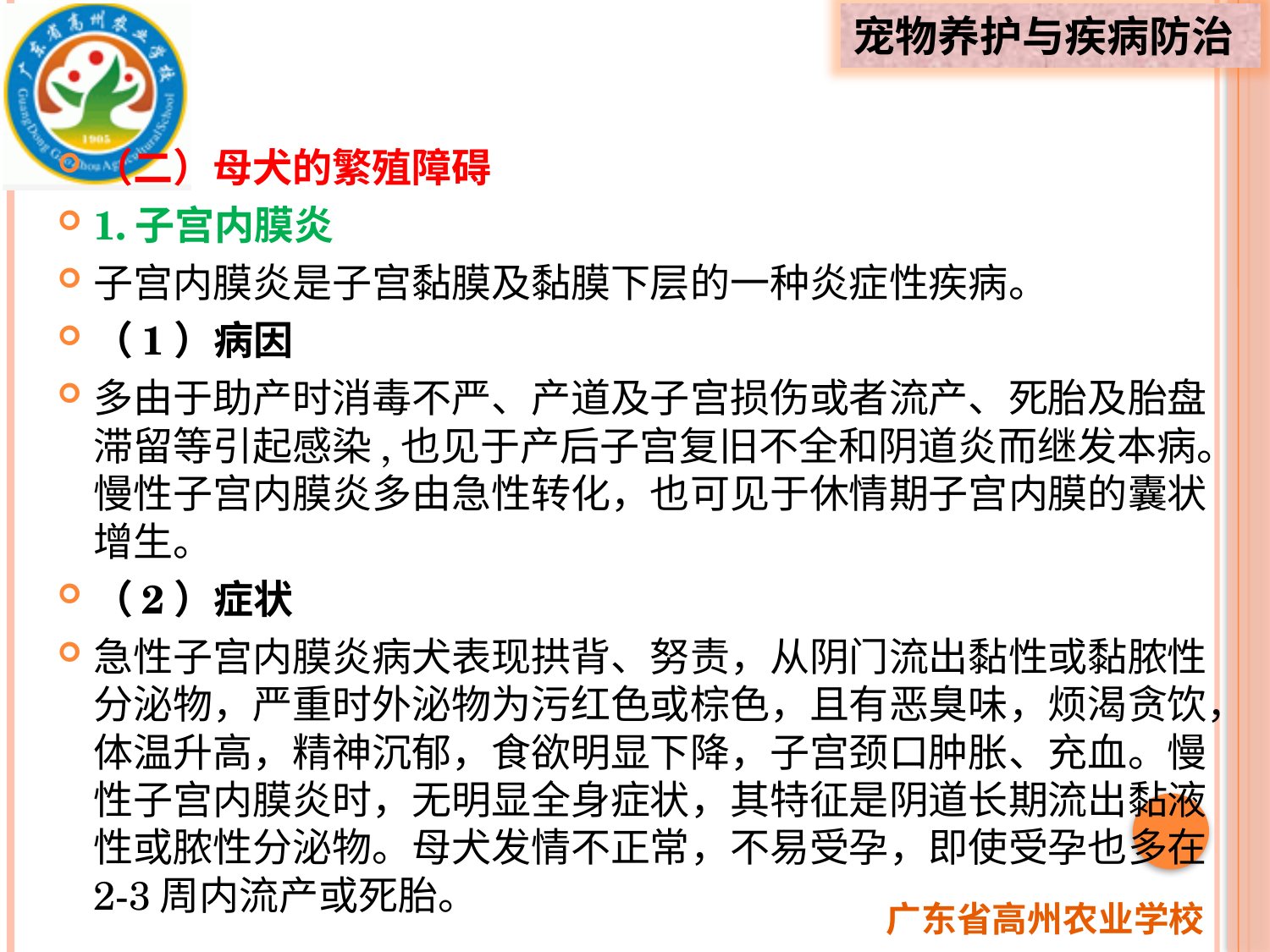

（二）母犬的繁殖障碍
1.子宫内膜炎
子宫内膜炎是子宫黏膜及黏膜下层的一种炎症性疾病。
（1）病因
多由于助产时消毒不严、产道及子宫损伤或者流产、死胎及胎盘滞留等引起感染,也见于产后子宫复旧不全和阴道炎而继发本病。慢性子宫内膜炎多由急性转化，也可见于休情期子宫内膜的囊状增生。
（2）症状
急性子宫内膜炎病犬表现拱背、努责，从阴门流出黏性或黏脓性分泌物，严重时外泌物为污红色或棕色，且有恶臭味，烦渴贪饮，体温升高，精神沉郁，食欲明显下降，子宫颈口肿胀、充血。慢性子宫内膜炎时，无明显全身症状，其特征是阴道长期流出黏液性或脓性分泌物。母犬发情不正常，不易受孕，即使受孕也多在2-3周内流产或死胎。